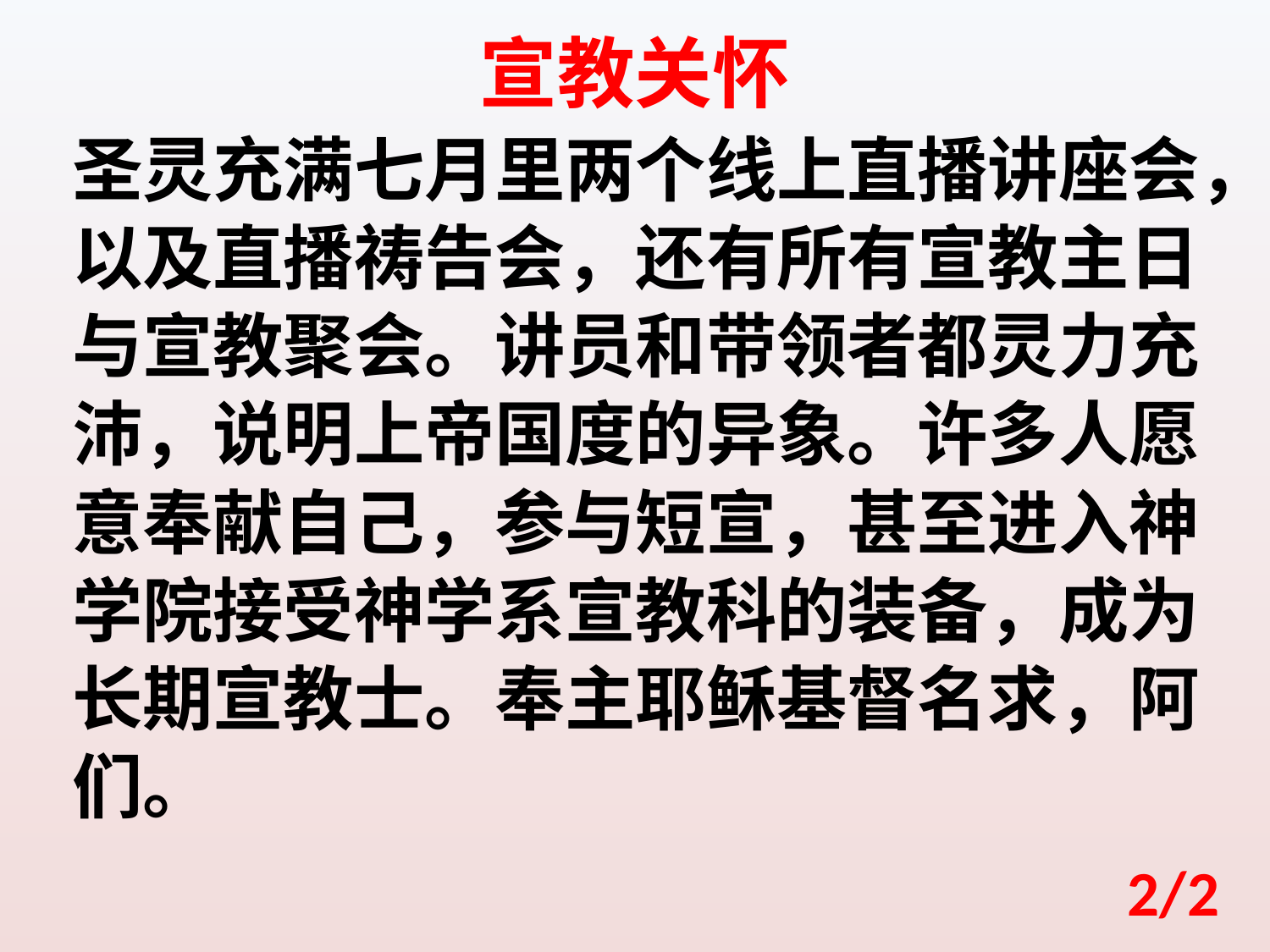

宣教关怀
圣灵充满七月里两个线上直播讲座会，以及直播祷告会，还有所有宣教主日与宣教聚会。讲员和带领者都灵力充沛，说明上帝国度的异象。许多人愿意奉献自己，参与短宣，甚至进入神学院接受神学系宣教科的装备，成为长期宣教士。奉主耶稣基督名求，阿们。
2/2